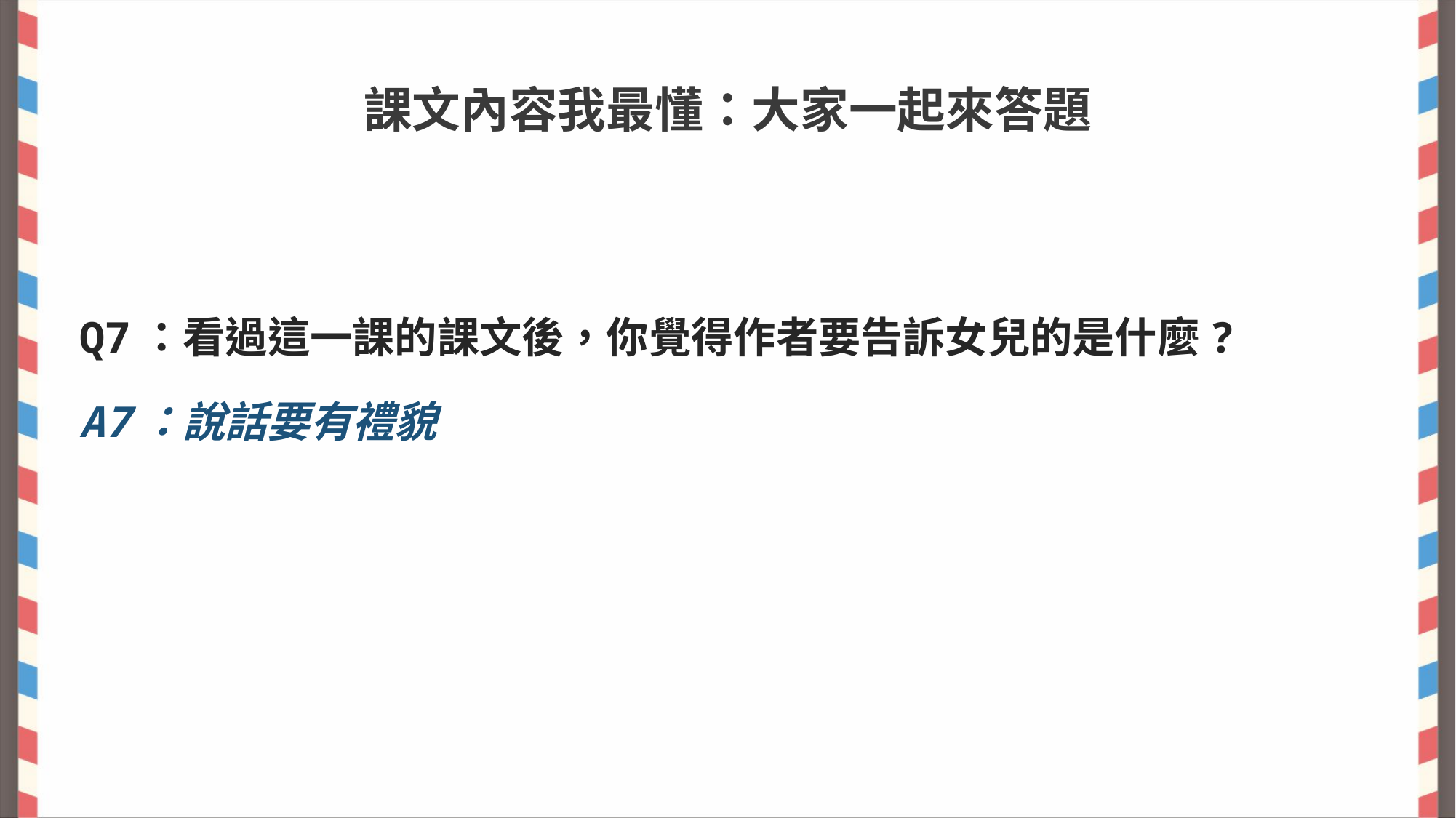

# 課文內容我最懂：大家一起來答題
Q7：看過這一課的課文後，你覺得作者要告訴女兒的是什麼?
A7：說話要有禮貌